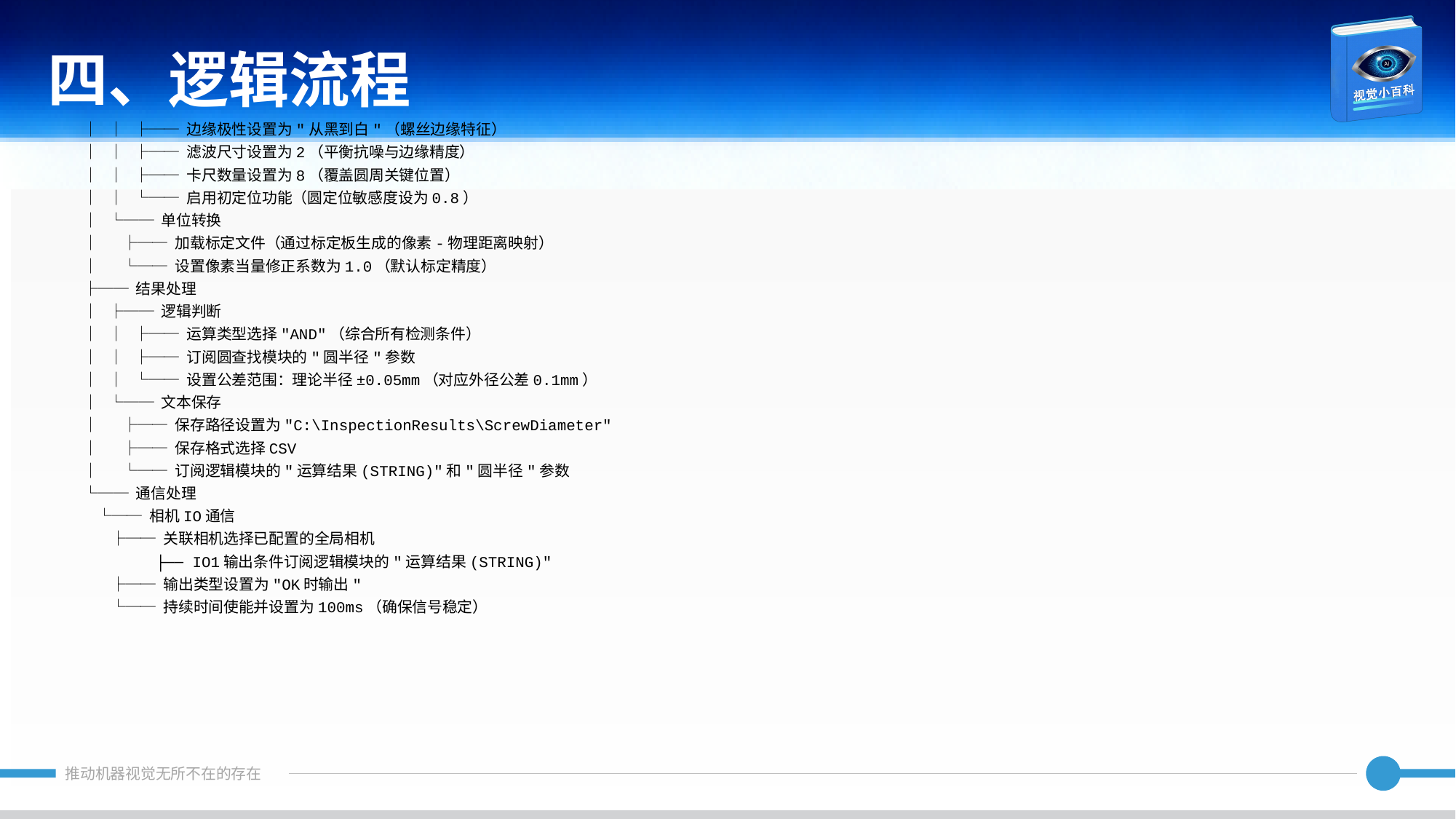

四、逻辑流程

│   │   ├── 边缘极性设置为"从黑到白"（螺丝边缘特征）
│   │   ├── 滤波尺寸设置为2（平衡抗噪与边缘精度）
│   │   ├── 卡尺数量设置为8（覆盖圆周关键位置）
│   │   └── 启用初定位功能（圆定位敏感度设为0.8）
│   └── 单位转换
│       ├── 加载标定文件（通过标定板生成的像素-物理距离映射）
│       └── 设置像素当量修正系数为1.0（默认标定精度）
├── 结果处理
│   ├── 逻辑判断
│   │   ├── 运算类型选择"AND"（综合所有检测条件）
│   │   ├── 订阅圆查找模块的"圆半径"参数
│   │   └── 设置公差范围：理论半径±0.05mm（对应外径公差0.1mm）
│   └── 文本保存
│       ├── 保存路径设置为"C:\InspectionResults\ScrewDiameter"
│       ├── 保存格式选择CSV
│       └── 订阅逻辑模块的"运算结果(STRING)"和"圆半径"参数
└── 通信处理
    └── 相机IO通信
        ├── 关联相机选择已配置的全局相机
        ├── IO1输出条件订阅逻辑模块的"运算结果(STRING)"
        ├── 输出类型设置为"OK时输出"
        └── 持续时间使能并设置为100ms（确保信号稳定）
9